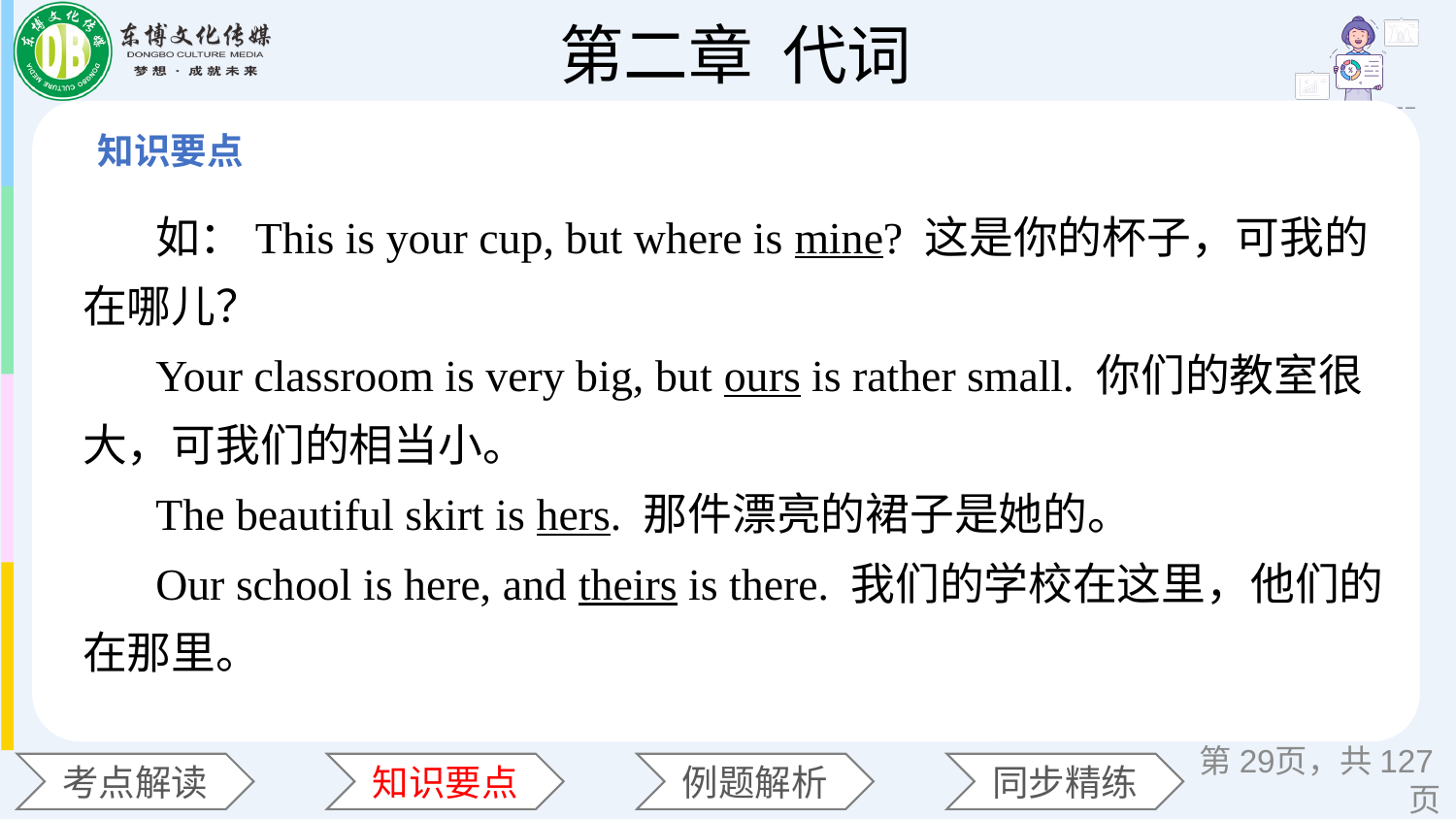

如：This is your cup, but where is mine? 这是你的杯子，可我的在哪儿？
Your classroom is very big, but ours is rather small. 你们的教室很大，可我们的相当小。
The beautiful skirt is hers. 那件漂亮的裙子是她的。
Our school is here, and theirs is there. 我们的学校在这里，他们的在那里。

第29页，共127页